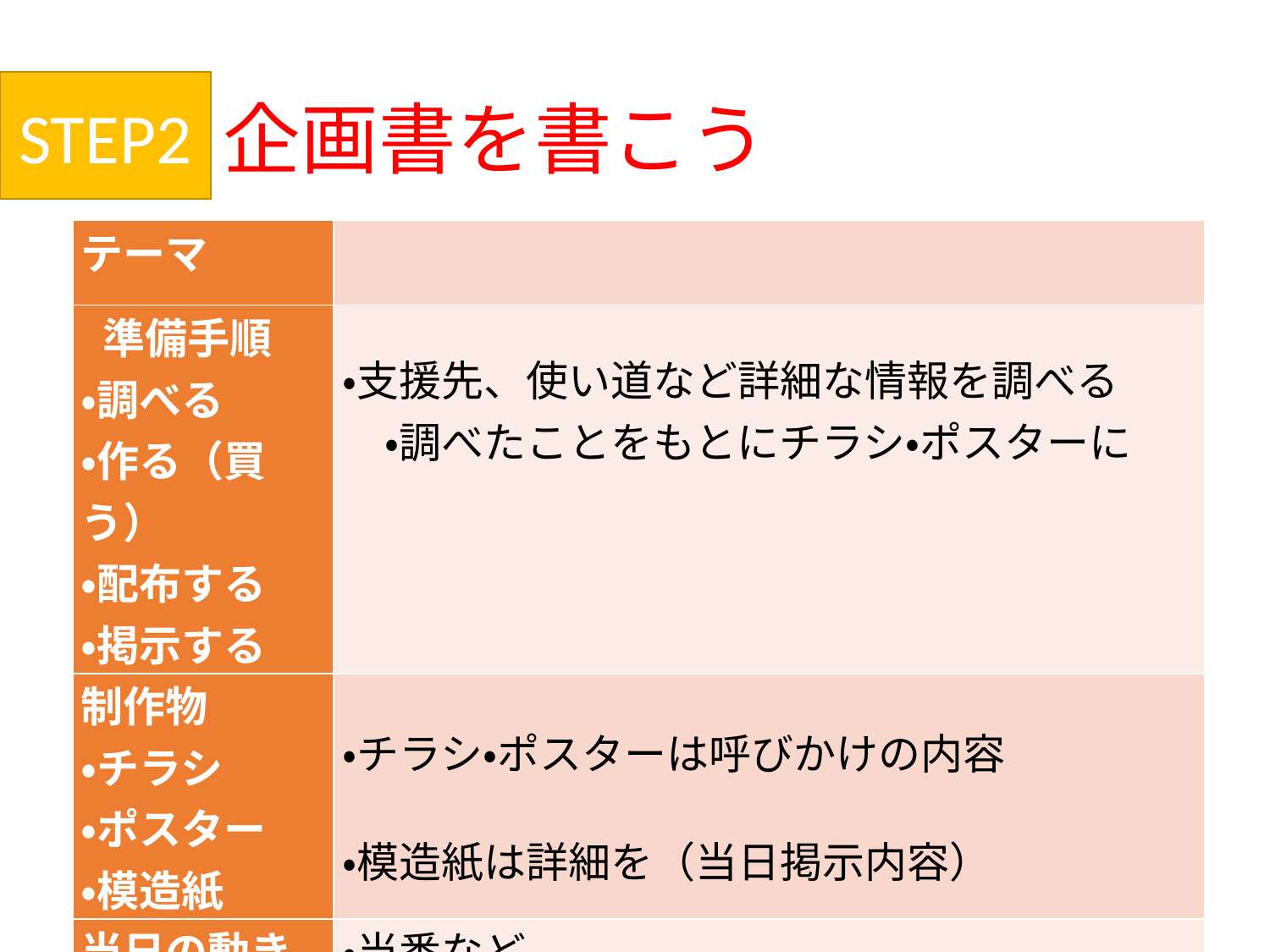

# 企画書を書こう
STEP2
| テーマ |  |
| --- | --- |
| 準備手順 ・調べる ・作る（買う） ・配布する ・掲示する | ・支援先、使い道など詳細な情報を調べる 　・調べたことをもとにチラシ・ポスターに |
| 制作物 ・チラシ ・ポスター ・模造紙 | ・チラシ・ポスターは呼びかけの内容 ・模造紙は詳細を（当日掲示内容） |
| 当日の動き | ・当番など |
| 支援先 寄付先 | ・ＵＲＬ、振込先など詳細に記入 |